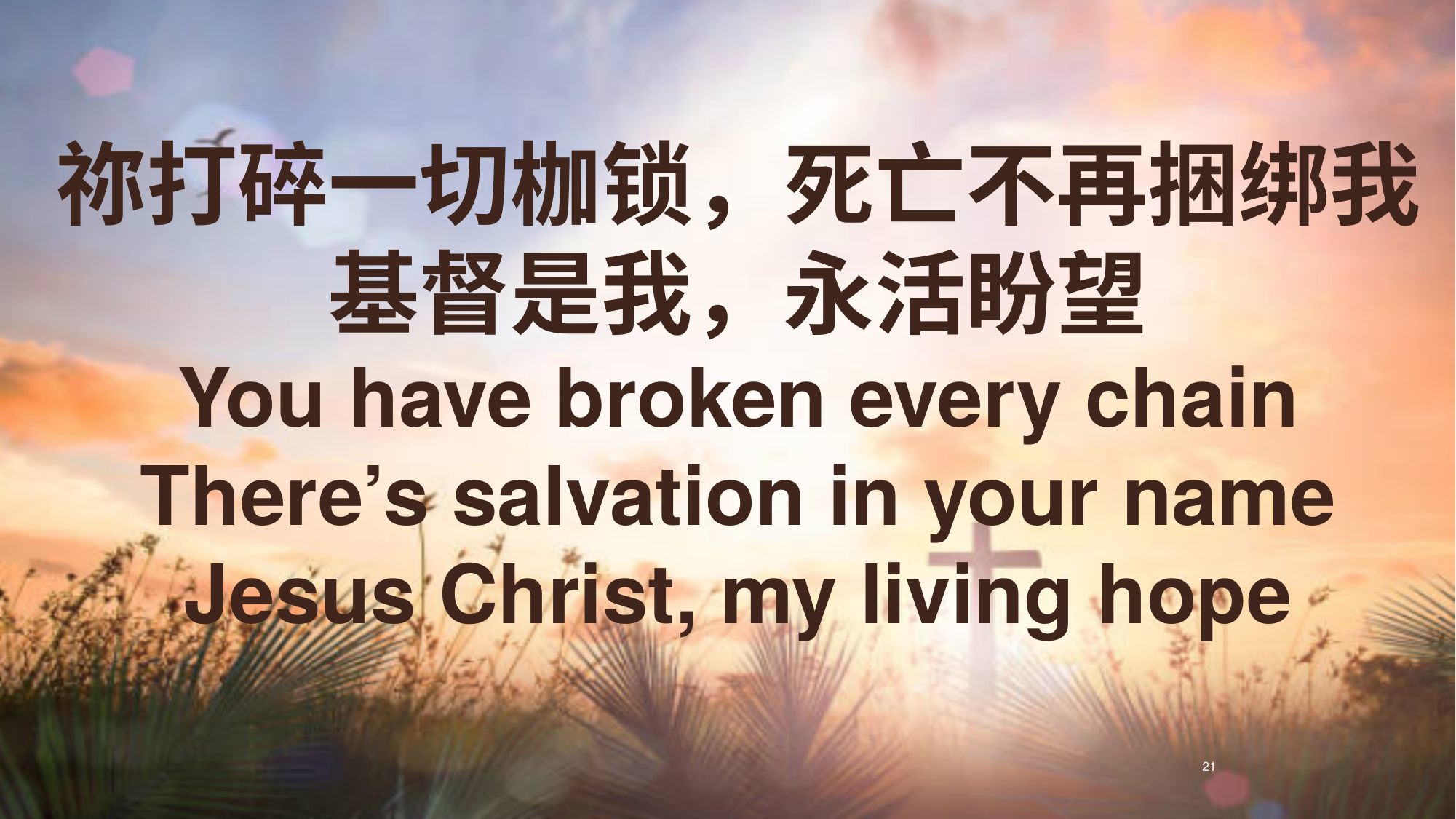

祢打碎一切枷锁，死亡不再捆绑我
基督是我，永活盼望
You have broken every chain
There’s salvation in your name
Jesus Christ, my living hope
21